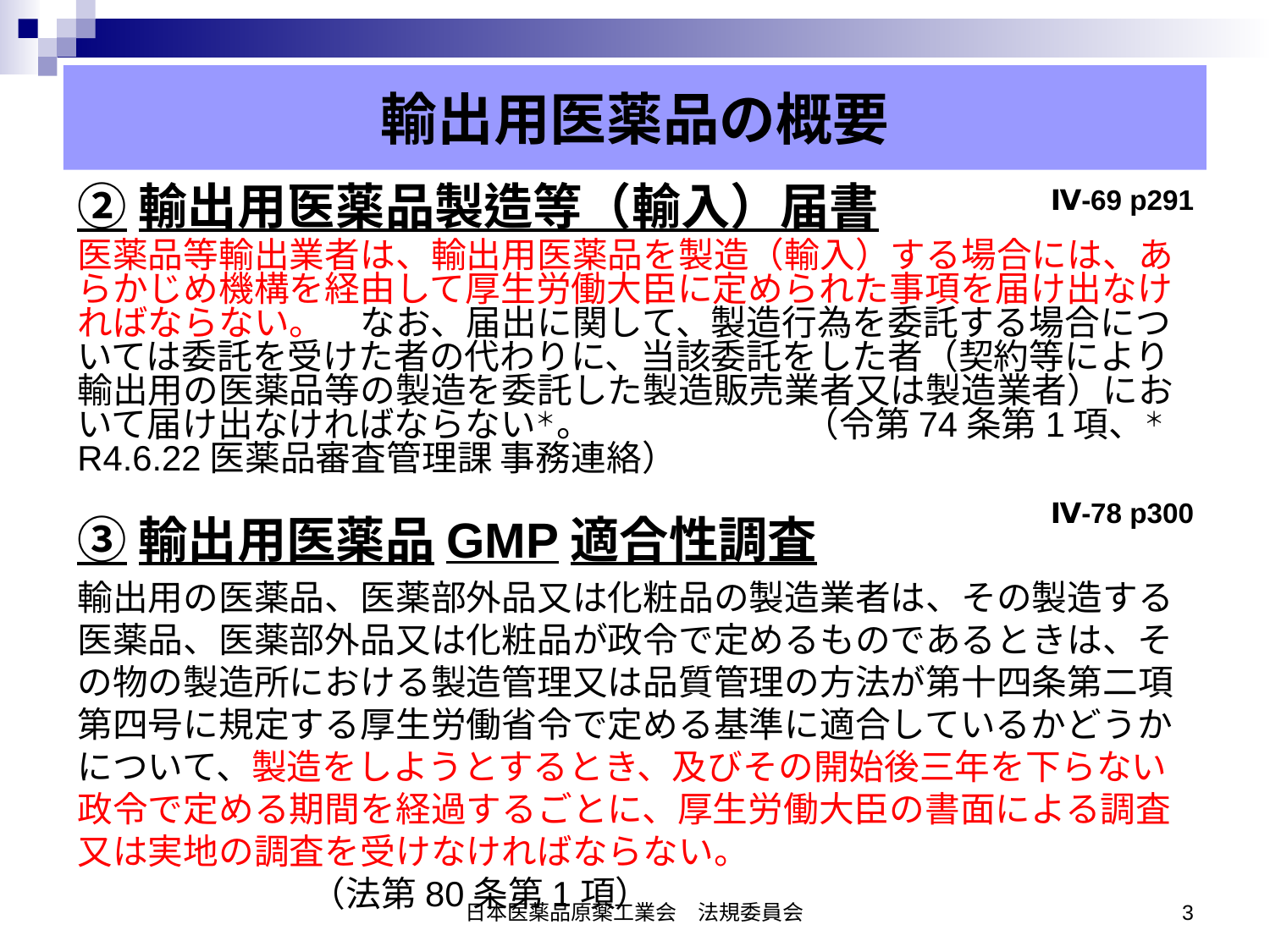

輸出用医薬品の概要
②輸出用医薬品製造等（輸入）届書
医薬品等輸出業者は、輸出用医薬品を製造（輸入）する場合には、あらかじめ機構を経由して厚生労働大臣に定められた事項を届け出なければならない。　なお、届出に関して、製造行為を委託する場合については委託を受けた者の代わりに、当該委託をした者（契約等により輸出用の医薬品等の製造を委託した製造販売業者又は製造業者）において届け出なければならない＊。　　　　　　（令第74条第1項、＊R4.6.22医薬品審査管理課 事務連絡）

③輸出用医薬品GMP適合性調査
輸出用の医薬品、医薬部外品又は化粧品の製造業者は、その製造する医薬品、医薬部外品又は化粧品が政令で定めるものであるときは、その物の製造所における製造管理又は品質管理の方法が第十四条第二項第四号に規定する厚生労働省令で定める基準に適合しているかどうかについて、製造をしようとするとき、及びその開始後三年を下らない政令で定める期間を経過するごとに、厚生労働大臣の書面による調査又は実地の調査を受けなければならない。　				　　　（法第80条第1項）
Ⅳ-69 p291
Ⅳ-78 p300
日本医薬品原薬工業会　法規委員会
3